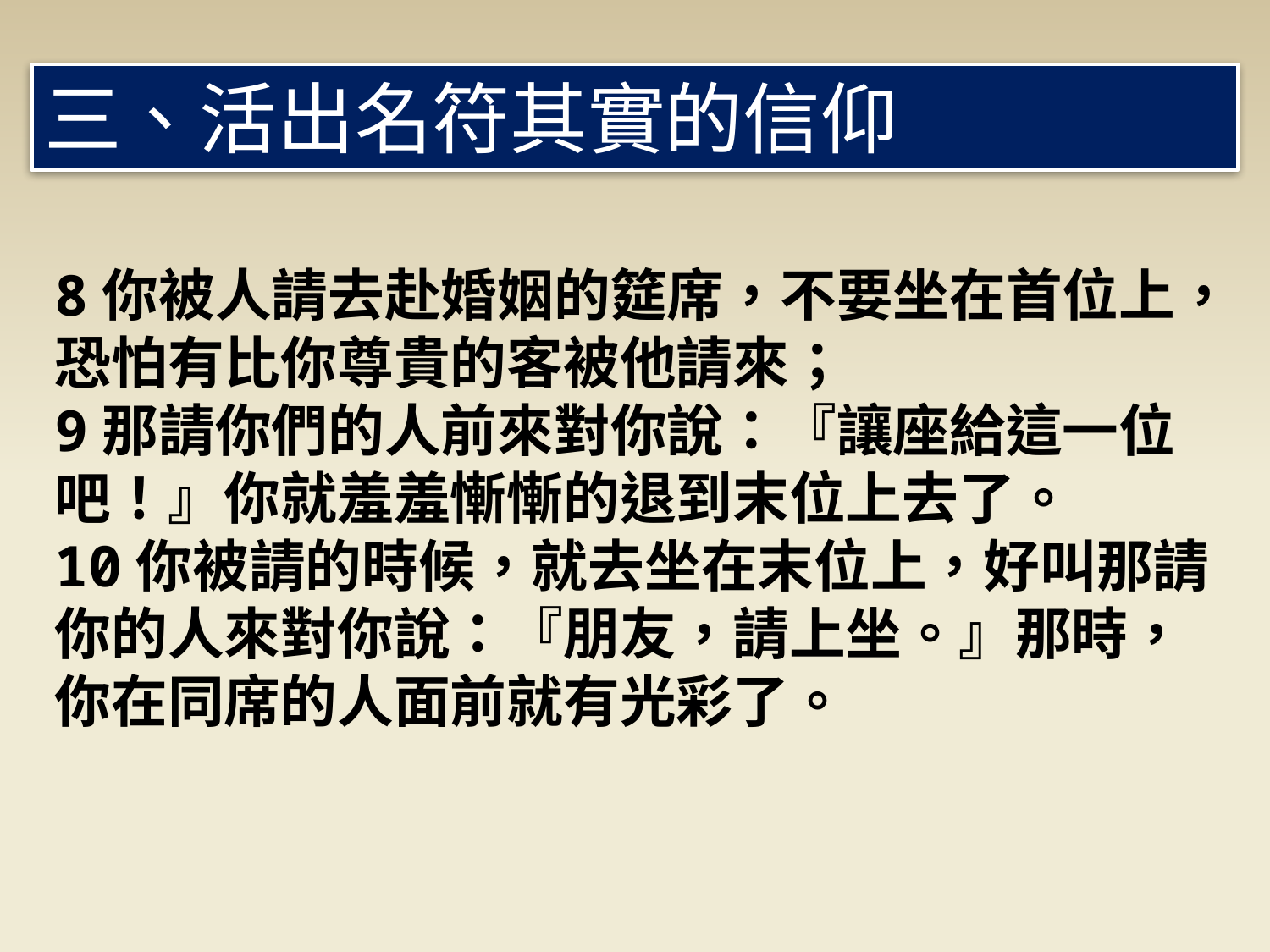

三、活出名符其實的信仰
8你被人請去赴婚姻的筵席，不要坐在首位上，恐怕有比你尊貴的客被他請來；
9那請你們的人前來對你說：『讓座給這一位吧！』你就羞羞慚慚的退到末位上去了。
10你被請的時候，就去坐在末位上，好叫那請你的人來對你說：『朋友，請上坐。』那時，你在同席的人面前就有光彩了。